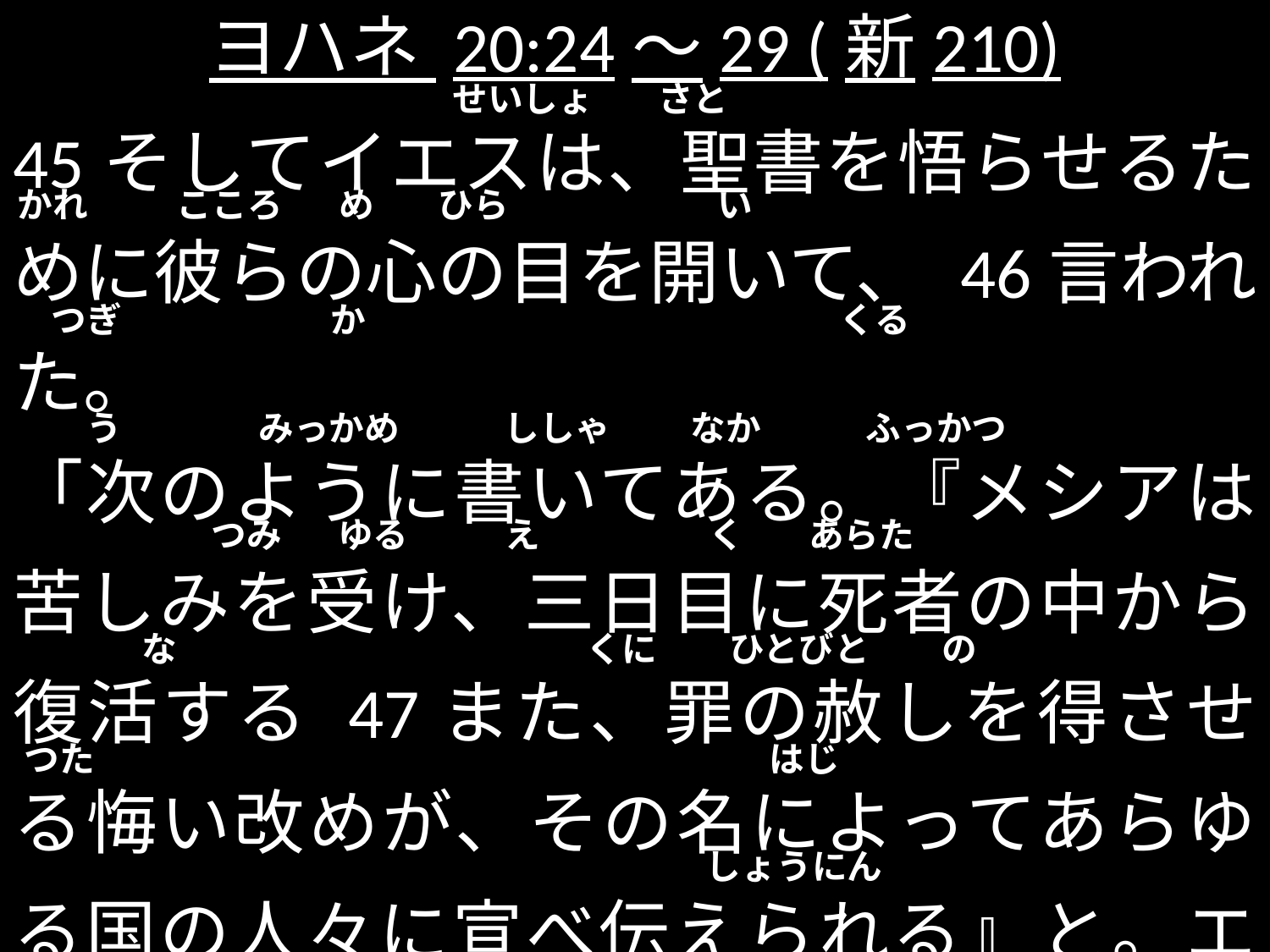

# ヨハネ 20:24～29 (新210)
                                                     せいしょ        さと
45そしてイエスは、聖書を悟らせるために彼らの心の目を開いて、 46言われた。
「次のように書いてある。『メシアは苦しみを受け、三日目に死者の中から復活する 47また、罪の赦しを得させる悔い改めが、その名によってあらゆる国の人々に宣べ伝えられる』と。エルサレムから始めて、 48あなたがたはこれらのことの証人となる。
かれ           こころ       め        ひら                          い
   つぎ                          か                                                           くる
        う                 みっかめ             ししゃ          なか             ふっかつ
                       つみ       ゆる            え                     く        あらた
              な                                                   くに         ひとびと         の
 つた                                                                                    はじ
                                                                                     しょうにん